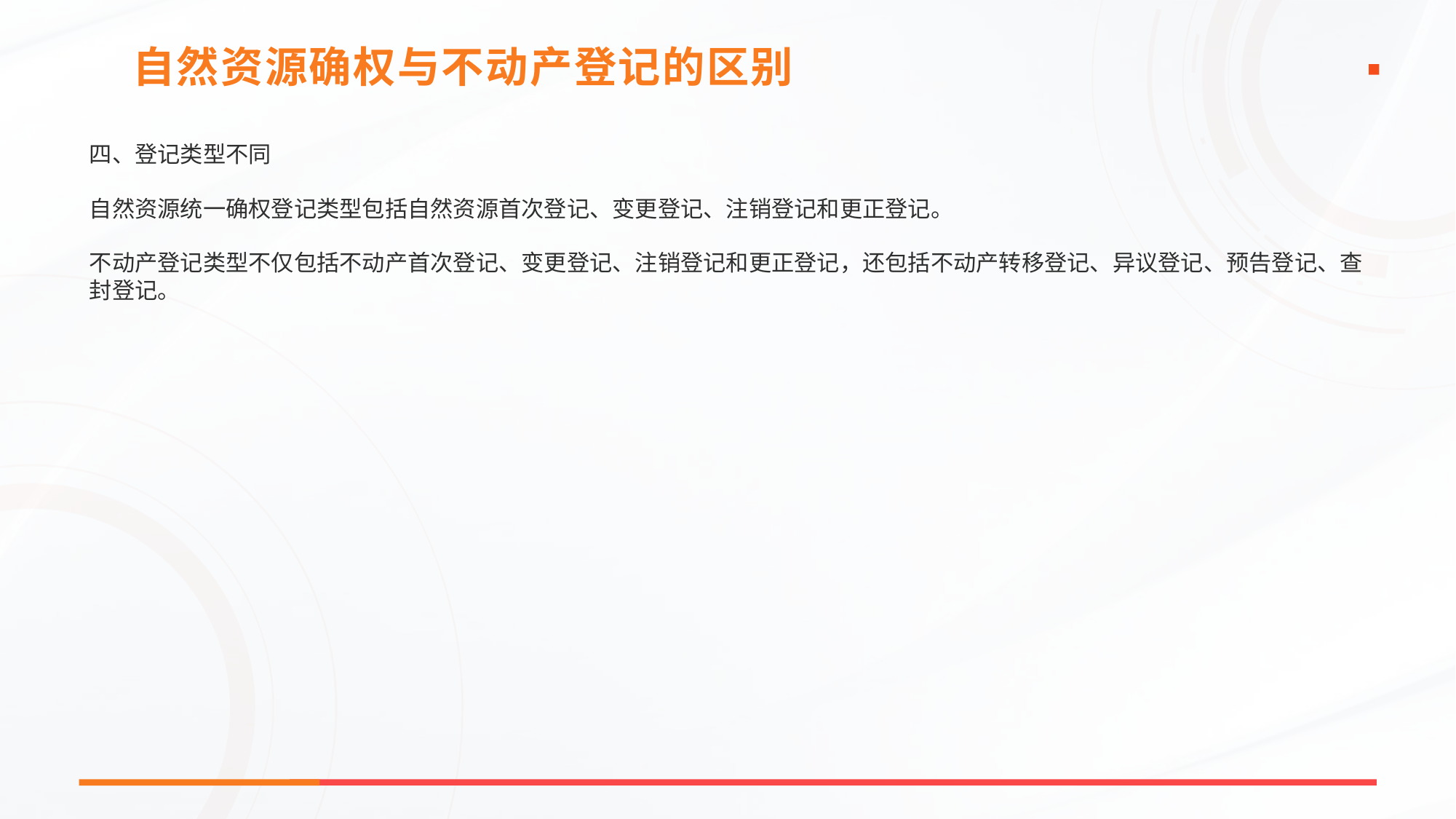

自然资源确权与不动产登记的区别
四、登记类型不同

自然资源统一确权登记类型包括自然资源首次登记、变更登记、注销登记和更正登记。

不动产登记类型不仅包括不动产首次登记、变更登记、注销登记和更正登记，还包括不动产转移登记、异议登记、预告登记、查封登记。